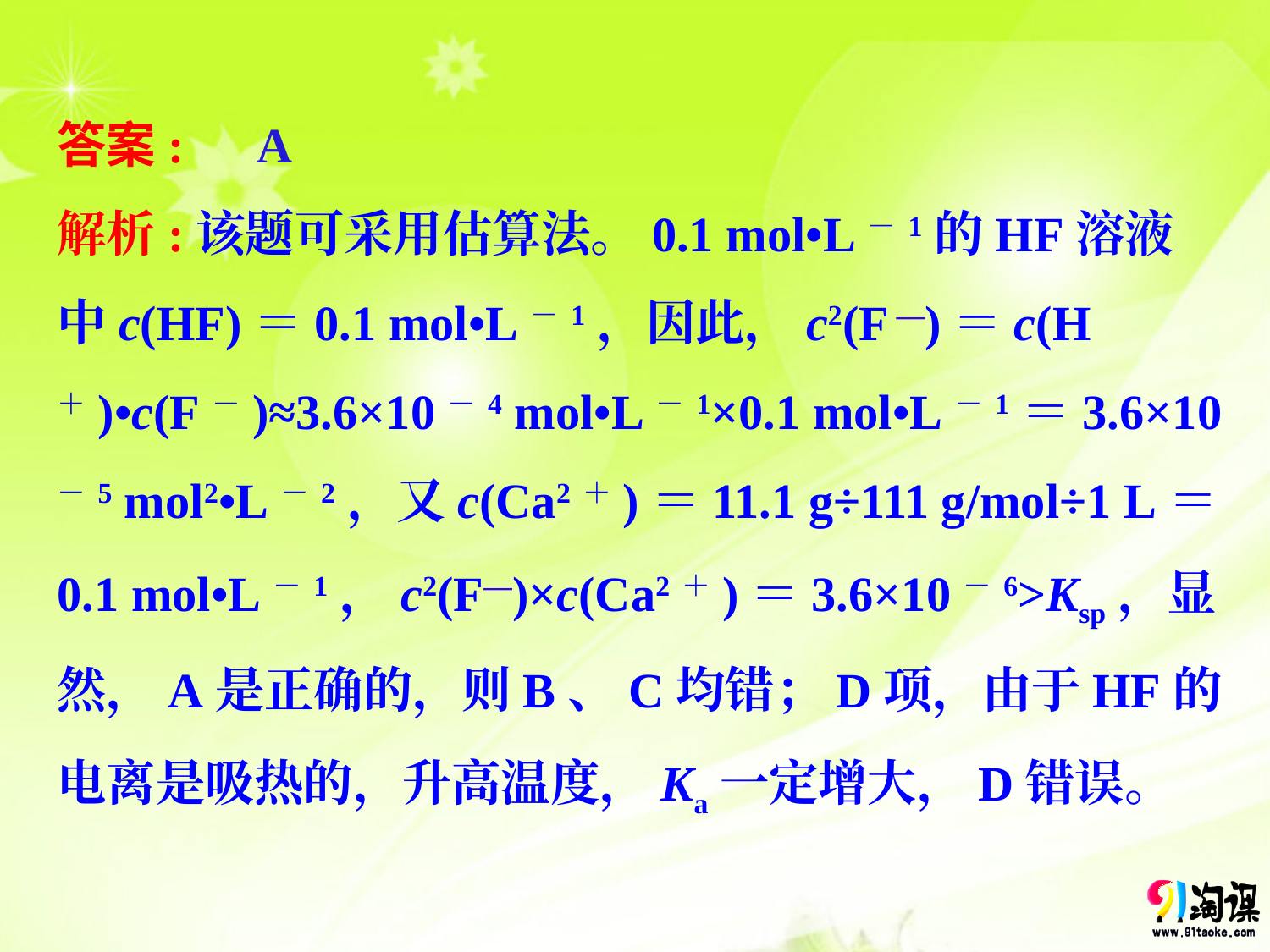

答案:　A
解析:该题可采用估算法。0.1 mol•L－1的HF溶液
中c(HF)＝0.1 mol•L－1，因此，c2(F —)＝c(H＋)•c(F－)≈3.6×10－4 mol•L－1×0.1 mol•L－1＝3.6×10－5 mol2•L－2，又c(Ca2＋)＝11.1 g÷111 g/mol÷1 L＝0.1 mol•L－1，c2(F—)×c(Ca2＋)＝3.6×10－6>Ksp，显然，A是正确的，则B、C均错；D项，由于HF的电离是吸热的，升高温度，Ka一定增大，D错误。